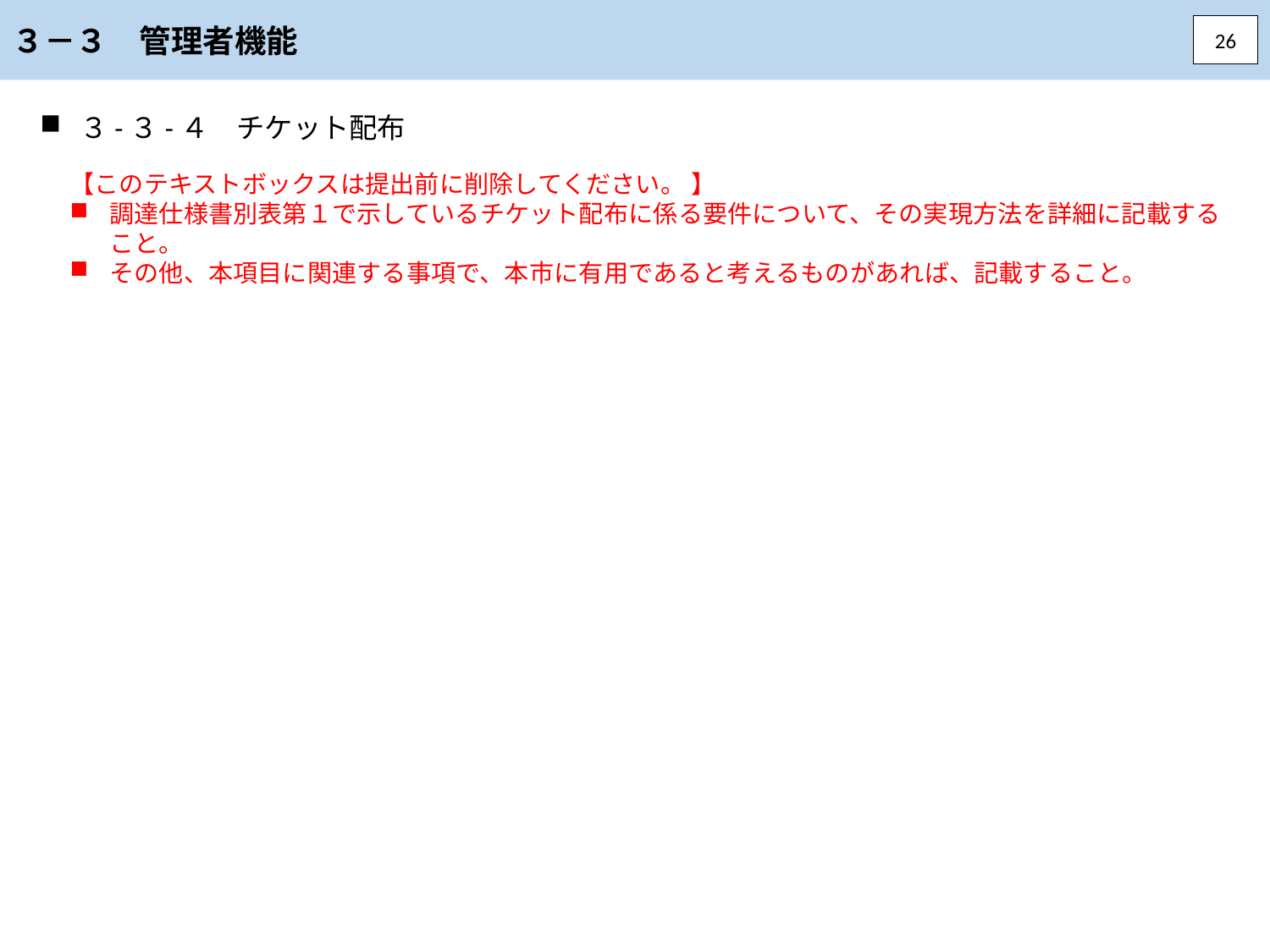

３－３　管理者機能
26
３-３-４　チケット配布
【このテキストボックスは提出前に削除してください。 】
調達仕様書別表第１で示しているチケット配布に係る要件について、その実現方法を詳細に記載すること。
その他、本項目に関連する事項で、本市に有用であると考えるものがあれば、記載すること。